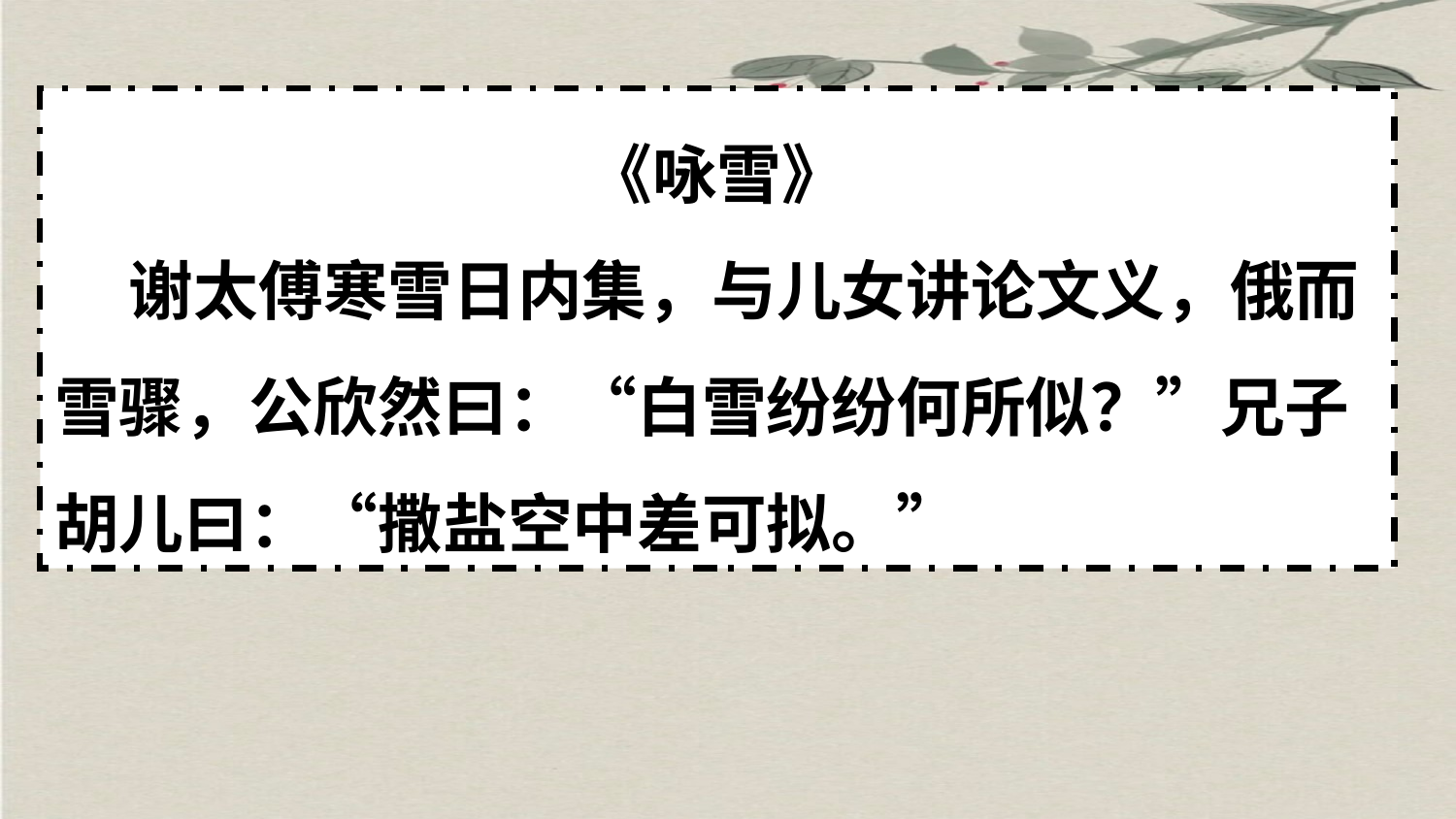

《咏雪》
    谢太傅寒雪日内集，与儿女讲论文义，俄而雪骤，公欣然曰：“白雪纷纷何所似？”兄子胡儿曰：“撒盐空中差可拟。”